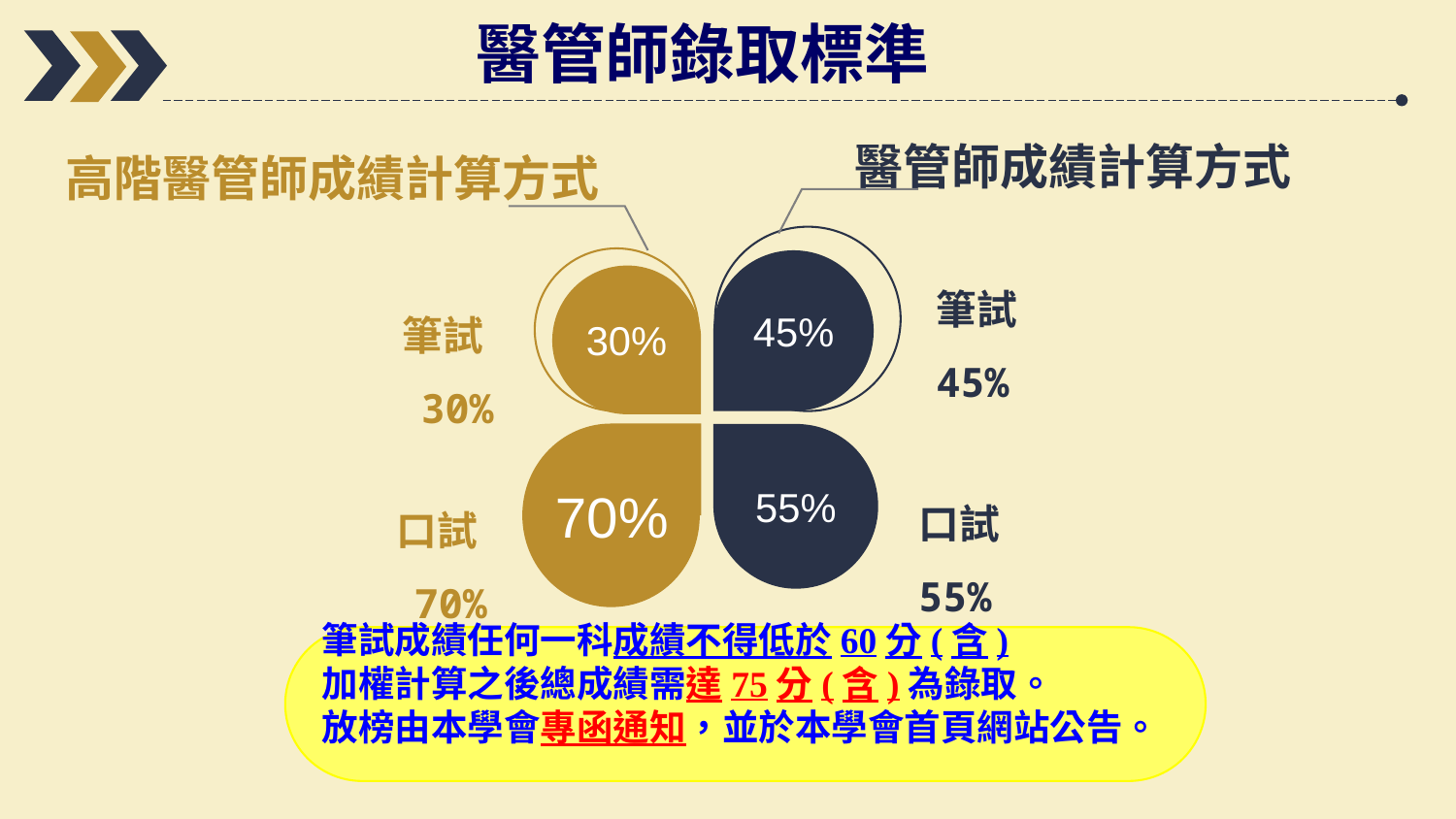

醫管師錄取標準

醫管師成績計算方式
高階醫管師成績計算方式

45%
筆試45%
30%
筆試30%
70%
55%
口試55%
口試70%
筆試成績任何一科成績不得低於60分(含)
加權計算之後總成績需達75分(含)為錄取。
放榜由本學會專函通知，並於本學會首頁網站公告。